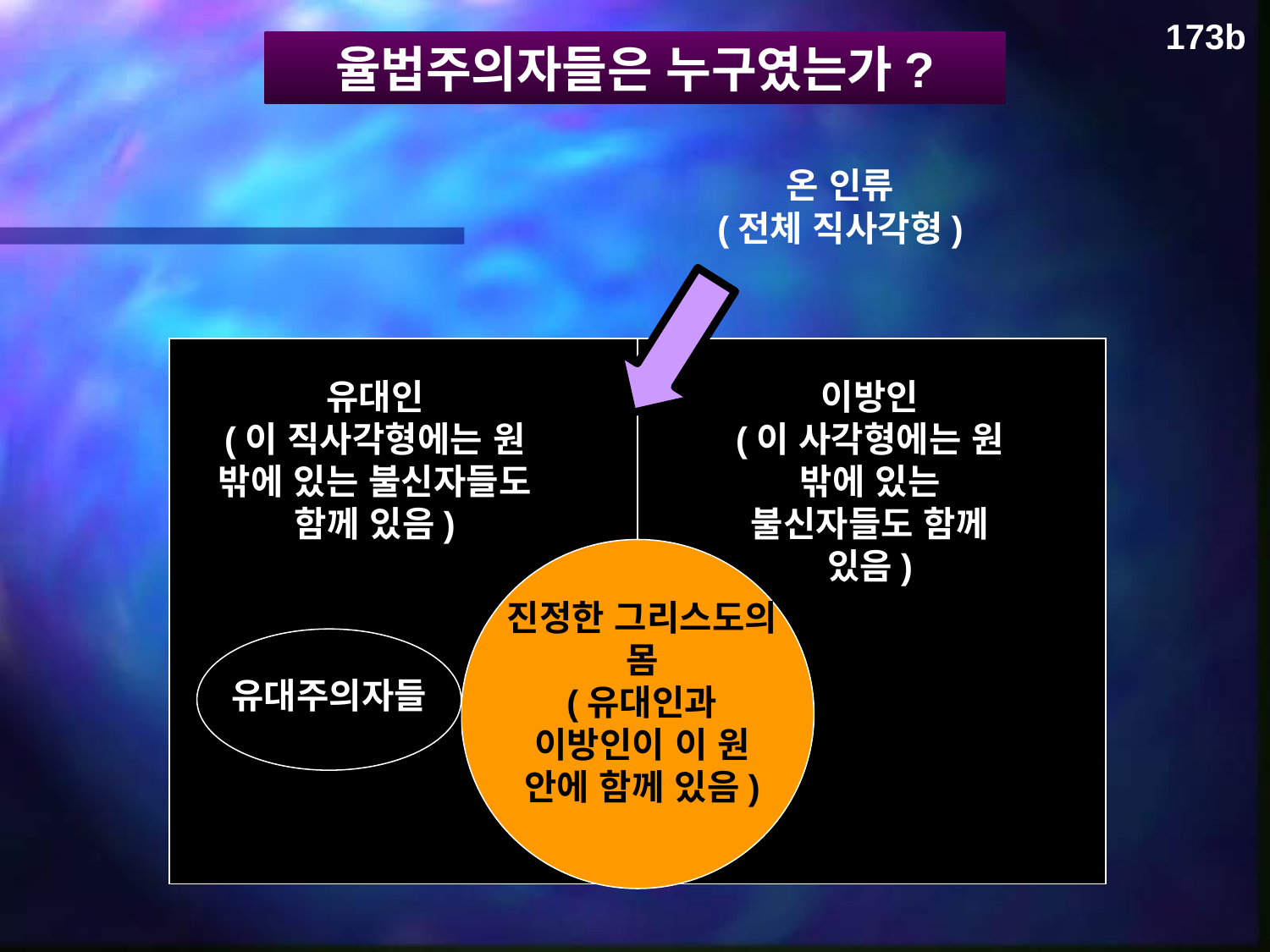

173b
율법주의자들은 누구였는가?

온 인류
(전체 직사각형)

유대인
(이 직사각형에는 원 밖에 있는 불신자들도 함께 있음)
이방인
(이 사각형에는 원 밖에 있는 불신자들도 함께 있음)

진정한 그리스도의 몸
(유대인과 이방인이 이 원 안에 함께 있음)

유대주의자들